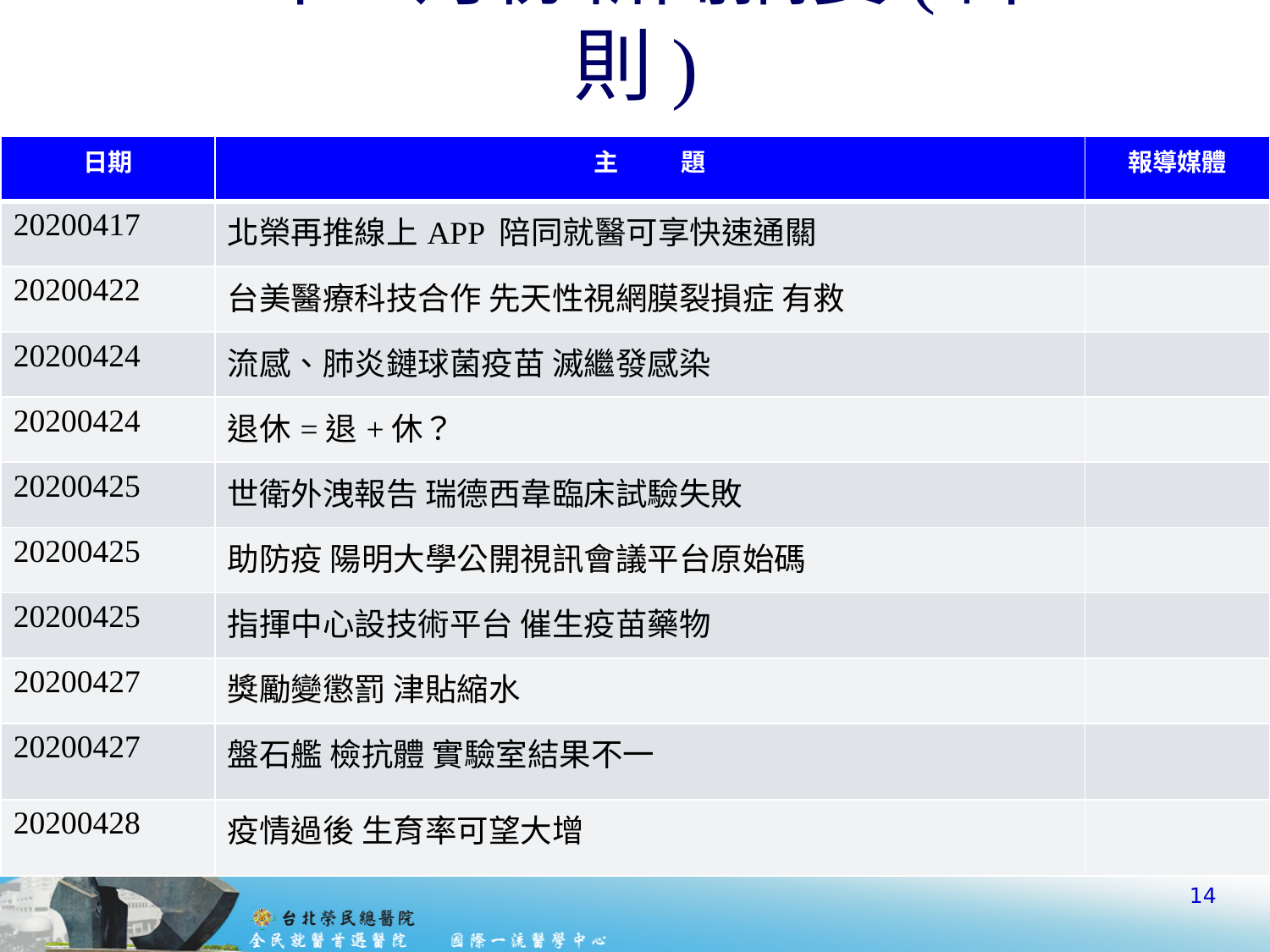

# 109年5月份新聞摘要(計36則)
| 日期 | 主 題 | 報導媒體 |
| --- | --- | --- |
| 20200417 | 北榮再推線上APP 陪同就醫可享快速通關 |  |
| 20200422 | 台美醫療科技合作 先天性視網膜裂損症 有救 |  |
| 20200424 | 流感、肺炎鏈球菌疫苗 滅繼發感染 |  |
| 20200424 | 退休=退+休？ |  |
| 20200425 | 世衛外洩報告 瑞德西韋臨床試驗失敗 |  |
| 20200425 | 助防疫 陽明大學公開視訊會議平台原始碼 |  |
| 20200425 | 指揮中心設技術平台 催生疫苗藥物 |  |
| 20200427 | 獎勵變懲罰 津貼縮水 |  |
| 20200427 | 盤石艦 檢抗體 實驗室結果不一 |  |
| 20200428 | 疫情過後 生育率可望大增 |  |
14